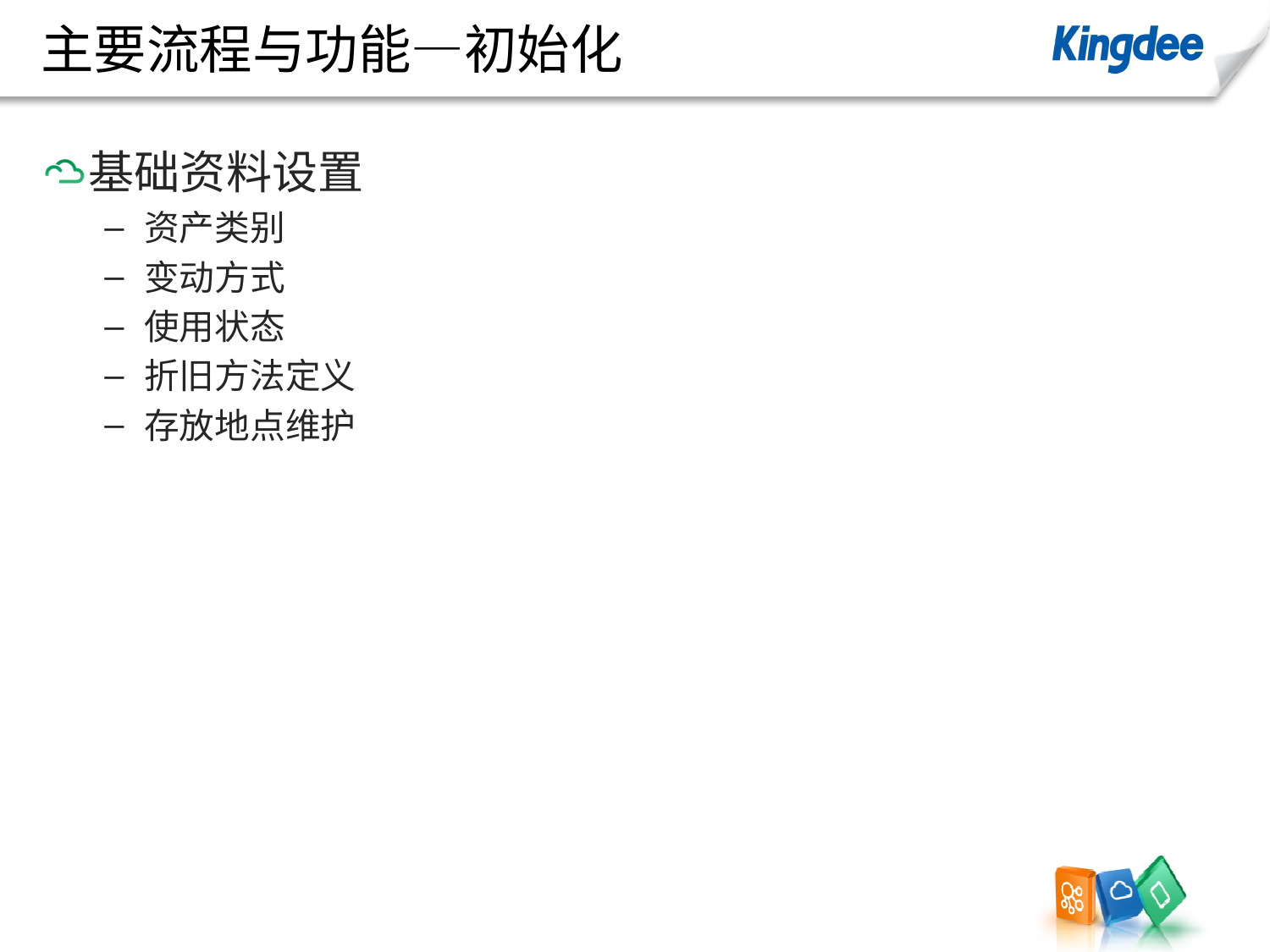

# 主要流程与功能—初始化
基础资料设置
资产类别
变动方式
使用状态
折旧方法定义
存放地点维护